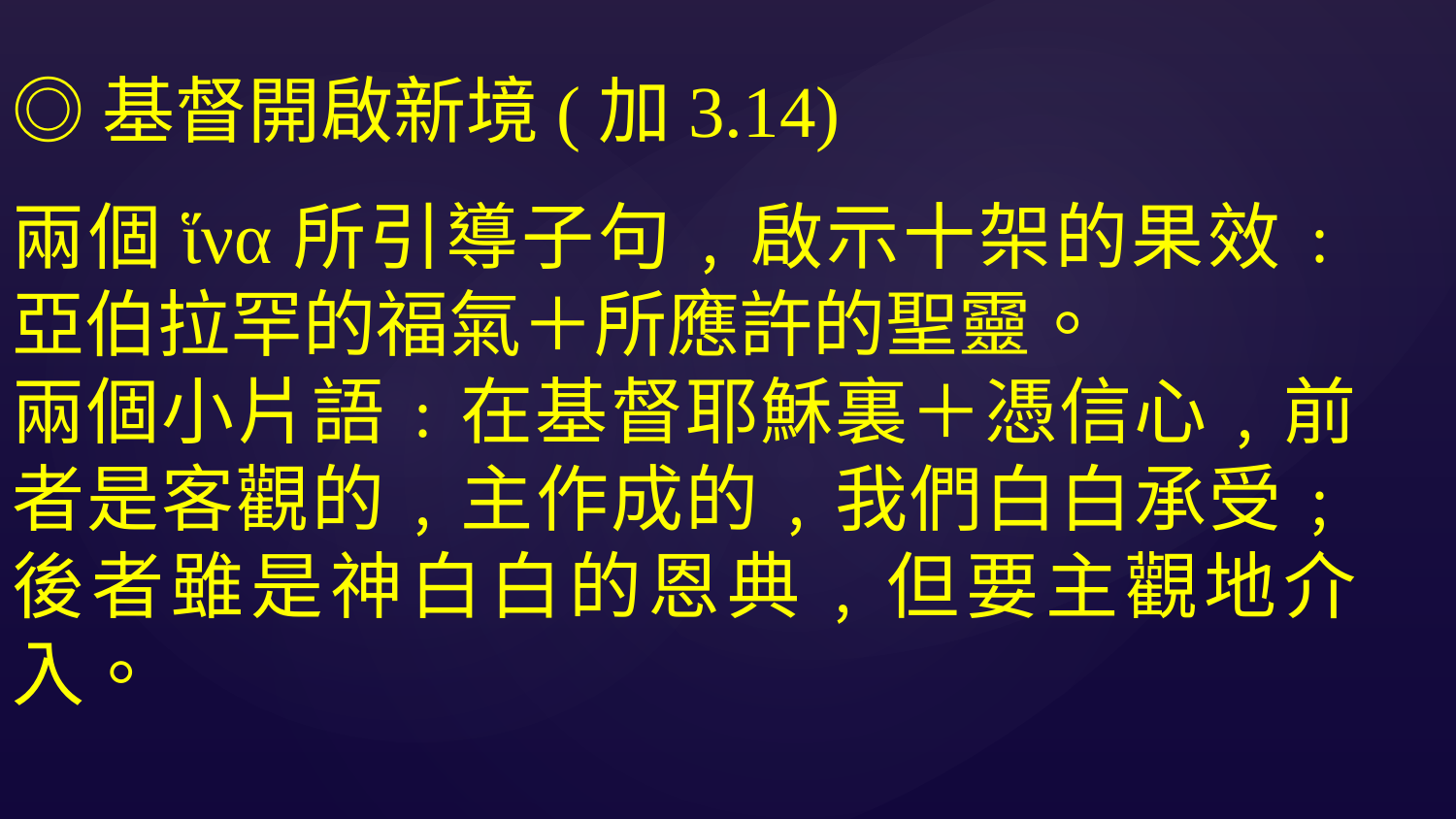

◎基督開啟新境(加3.14)

兩個ἵνα所引導子句﹐啟示十架的果效﹕亞伯拉罕的福氣＋所應許的聖靈。
兩個小片語﹕在基督耶穌裏＋憑信心﹐前者是客觀的﹐主作成的﹐我們白白承受﹔後者雖是神白白的恩典﹐但要主觀地介入。